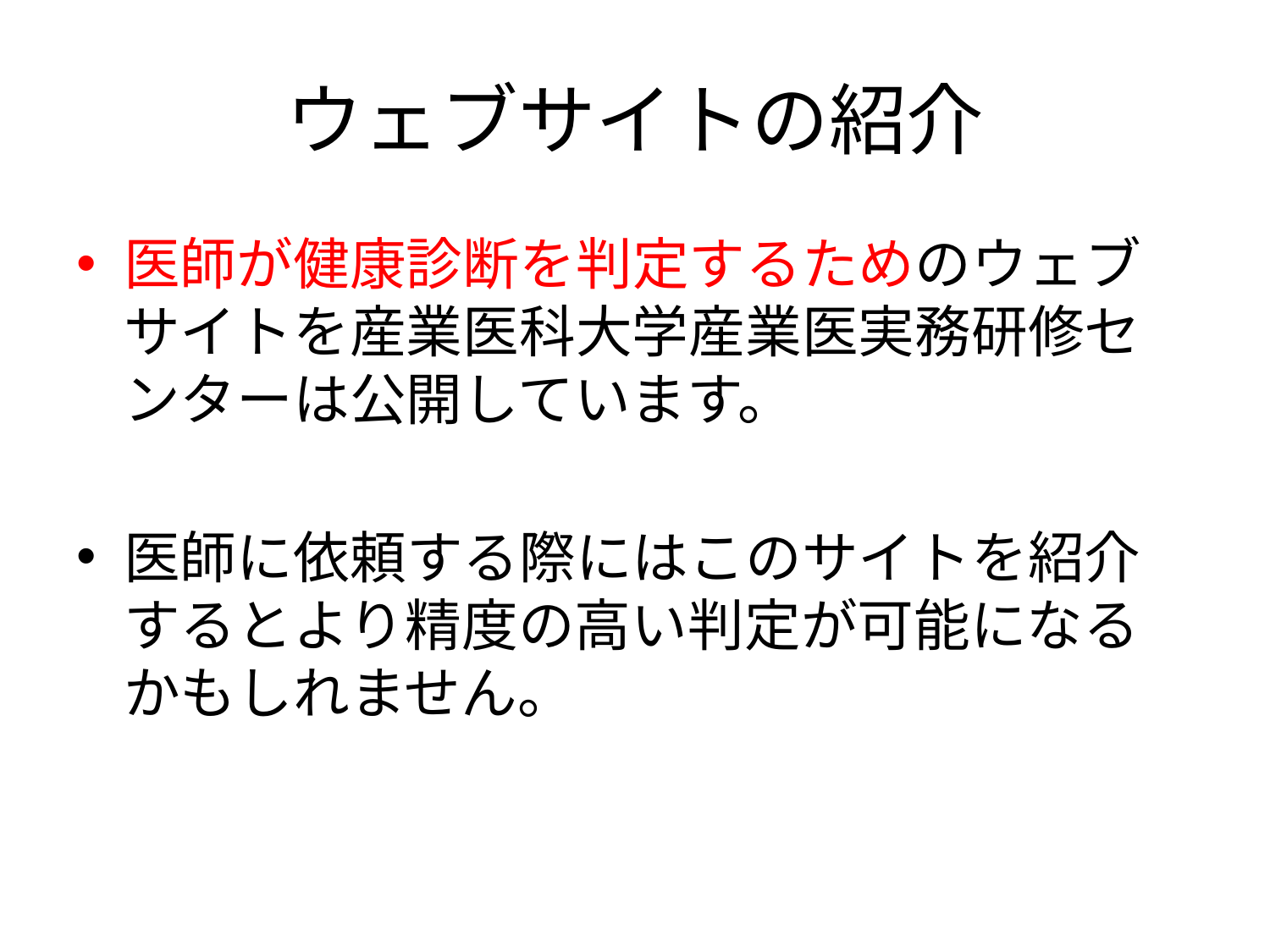

# ウェブサイトの紹介
医師が健康診断を判定するためのウェブサイトを産業医科大学産業医実務研修センターは公開しています。

医師に依頼する際にはこのサイトを紹介するとより精度の高い判定が可能になるかもしれません。